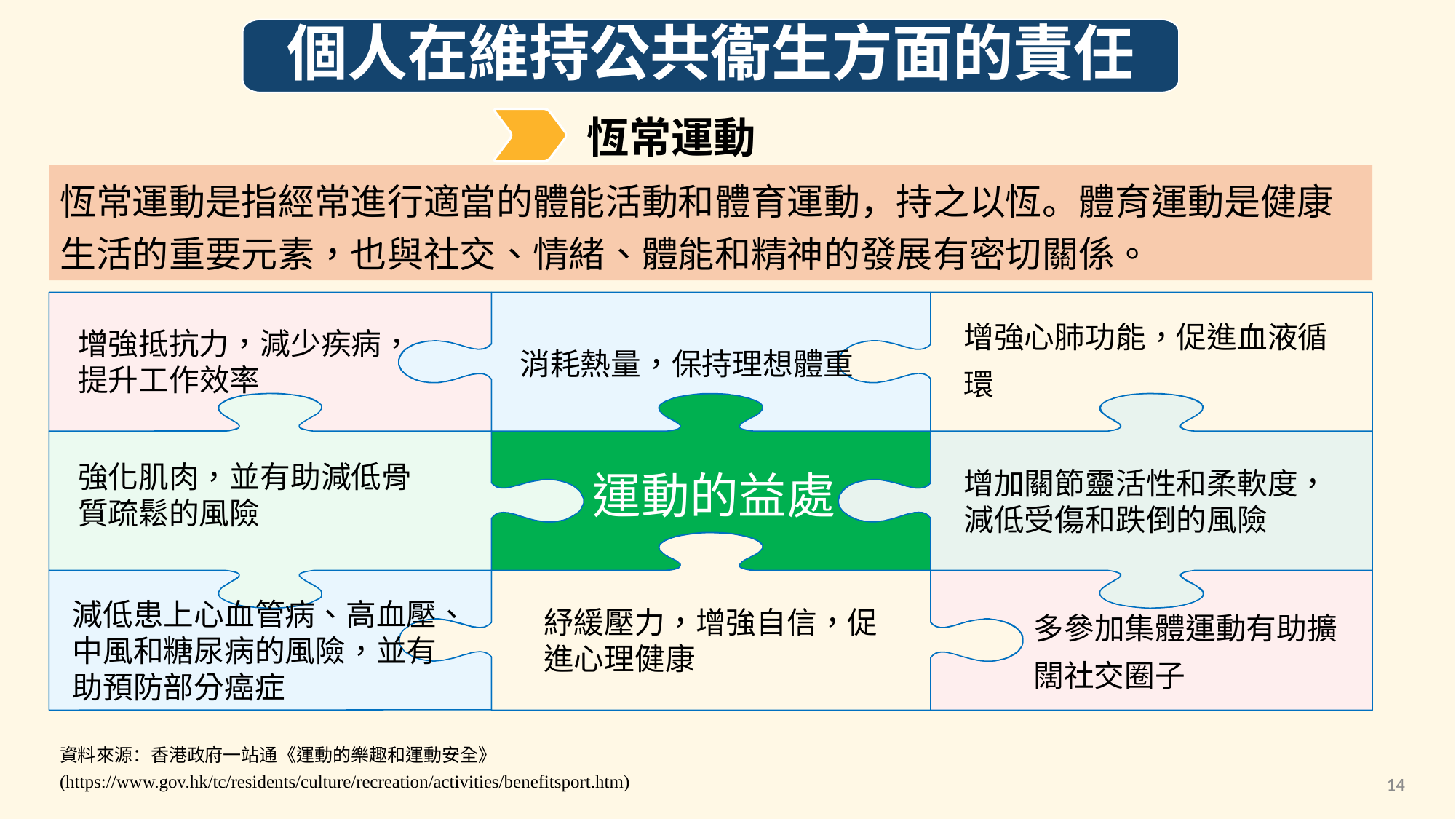

個人在維持公共衞生方面的責任

恆常運動
恆常運動是指經常進行適當的體能活動和體育運動，持之以恆。體育運動是健康生活的重要元素，也與社交、情緒、體能和精神的發展有密切關係。

增強抵抗力，減少疾病，提升工作效率
增強心肺功能，促進血液循環
消耗熱量，保持理想體重
運動的益處
強化肌肉，並有助減低骨質疏鬆的風險
增加關節靈活性和柔軟度，減低受傷和跌倒的風險
多參加集體運動有助擴闊社交圈子
減低患上心血管病、高血壓、中風和糖尿病的風險，並有助預防部分癌症
紓緩壓力，增強自信，促進心理健康
資料來源：香港政府一站通《運動的樂趣和運動安全》
(https://www.gov.hk/tc/residents/culture/recreation/activities/benefitsport.htm)